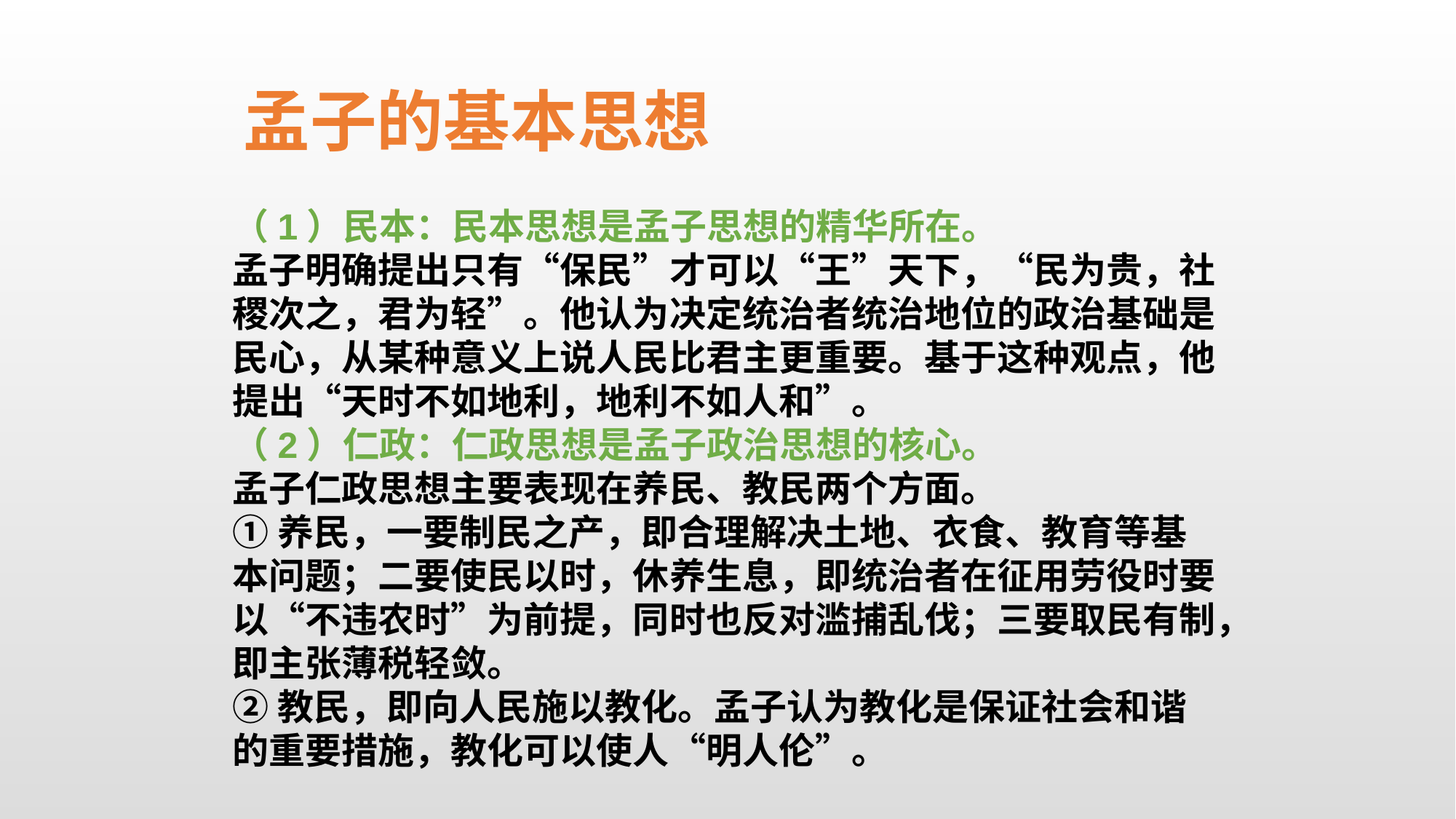

孟子的基本思想
（1）民本：民本思想是孟子思想的精华所在。
孟子明确提出只有“保民”才可以“王”天下，“民为贵，社稷次之，君为轻”。他认为决定统治者统治地位的政治基础是民心，从某种意义上说人民比君主更重要。基于这种观点，他提出“天时不如地利，地利不如人和”。
（2）仁政：仁政思想是孟子政治思想的核心。
孟子仁政思想主要表现在养民、教民两个方面。
①养民，一要制民之产，即合理解决土地、衣食、教育等基本问题；二要使民以时，休养生息，即统治者在征用劳役时要以“不违农时”为前提，同时也反对滥捕乱伐；三要取民有制，即主张薄税轻敛。
②教民，即向人民施以教化。孟子认为教化是保证社会和谐的重要措施，教化可以使人“明人伦”。